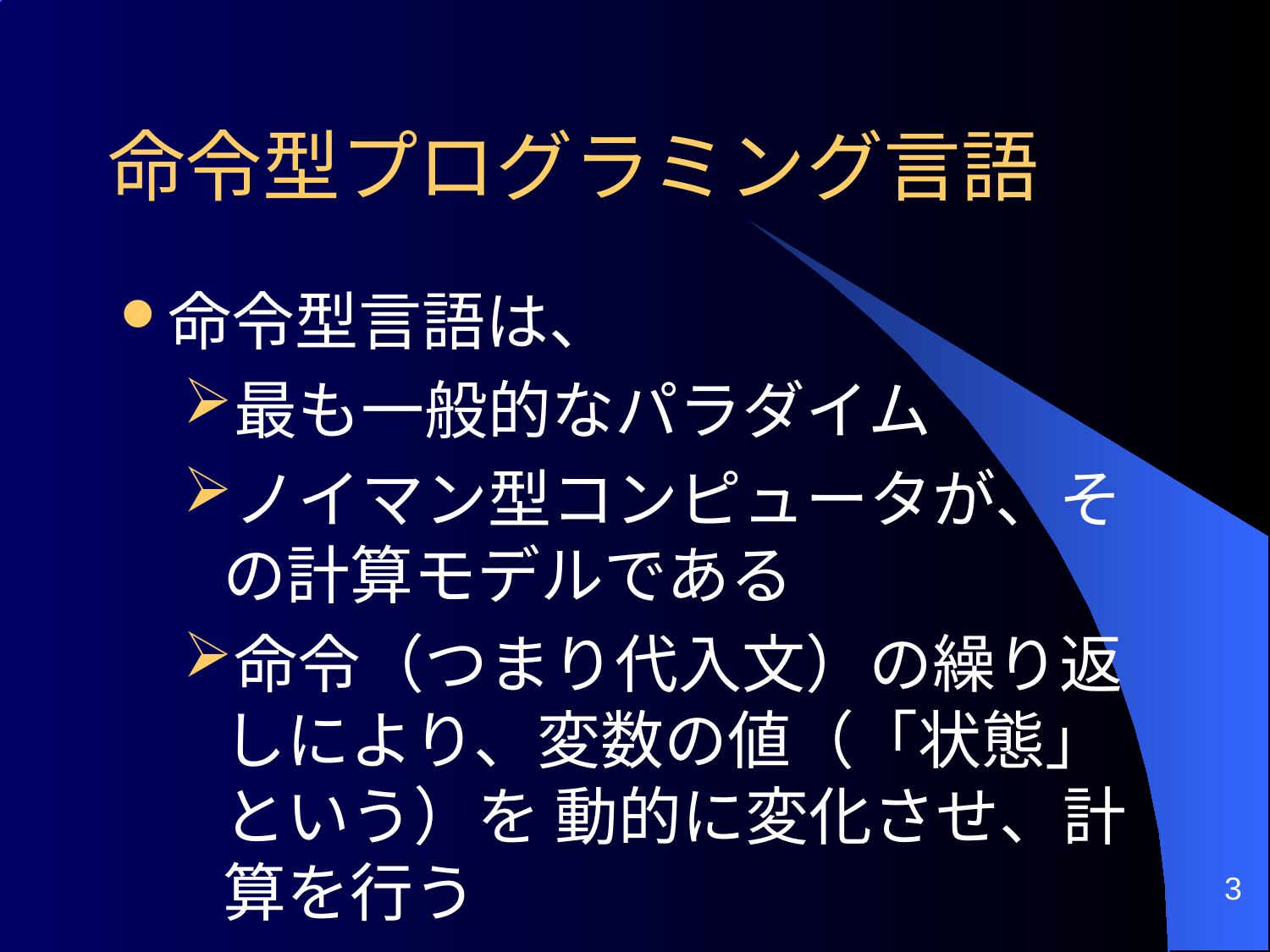

# 命令型プログラミング言語
命令型言語は、
最も一般的なパラダイム
ノイマン型コンピュータが、その計算モデルである
命令（つまり代入文）の繰り返しにより、変数の値（「状態」 という）を 動的に変化させ、計算を行う

3